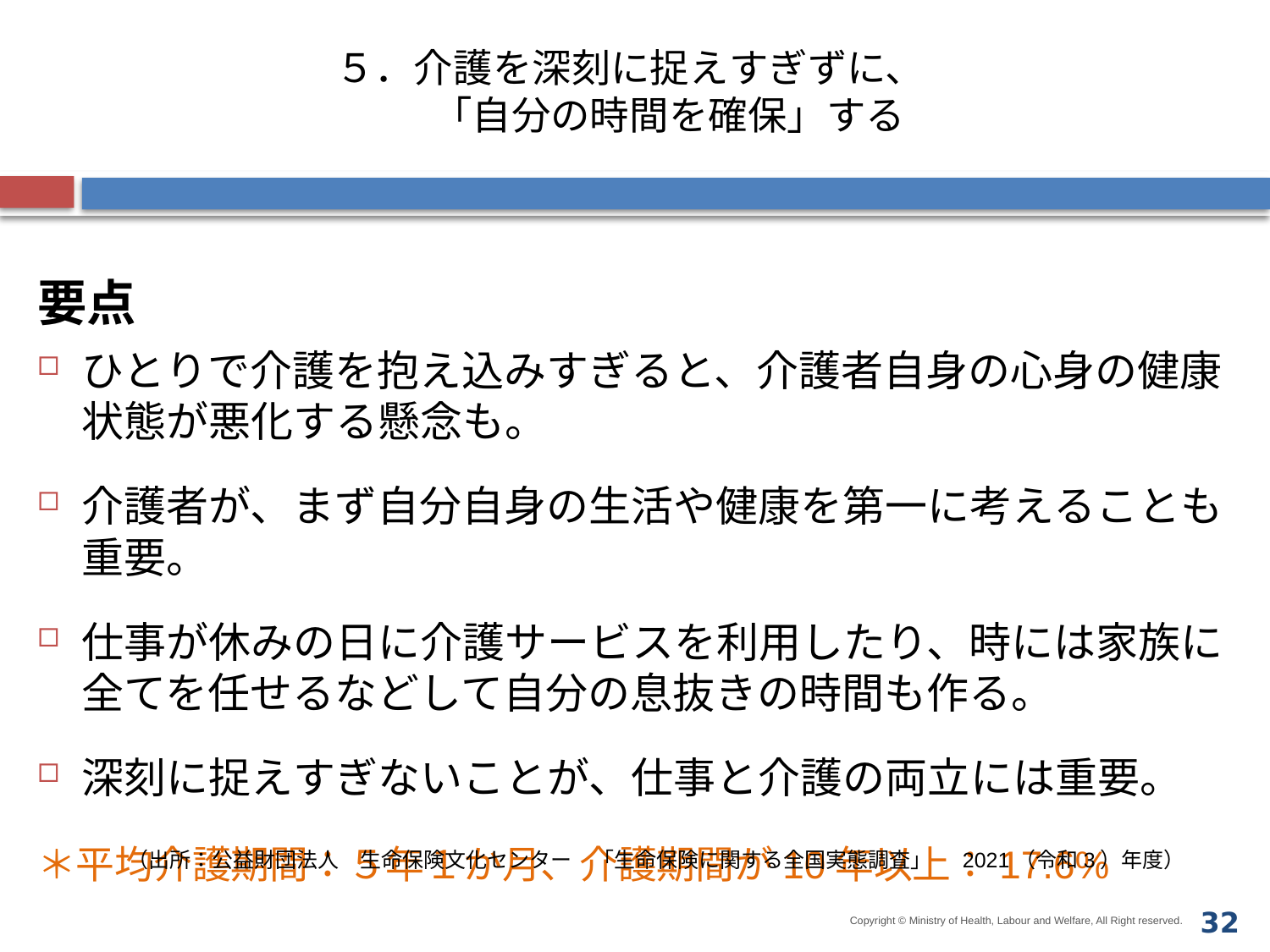

# ５．介護を深刻に捉えすぎずに、 「自分の時間を確保」する
要点
ひとりで介護を抱え込みすぎると、介護者自身の心身の健康状態が悪化する懸念も。
介護者が、まず自分自身の生活や健康を第一に考えることも重要。
仕事が休みの日に介護サービスを利用したり、時には家族に全てを任せるなどして自分の息抜きの時間も作る。
深刻に捉えすぎないことが、仕事と介護の両立には重要。
＊平均介護期間：５年１か月、介護期間が10年以上：17.6%

（出所：公益財団法人　生命保険文化センター　「生命保険に関する全国実態調査」 　2021（令和3）年度）
32